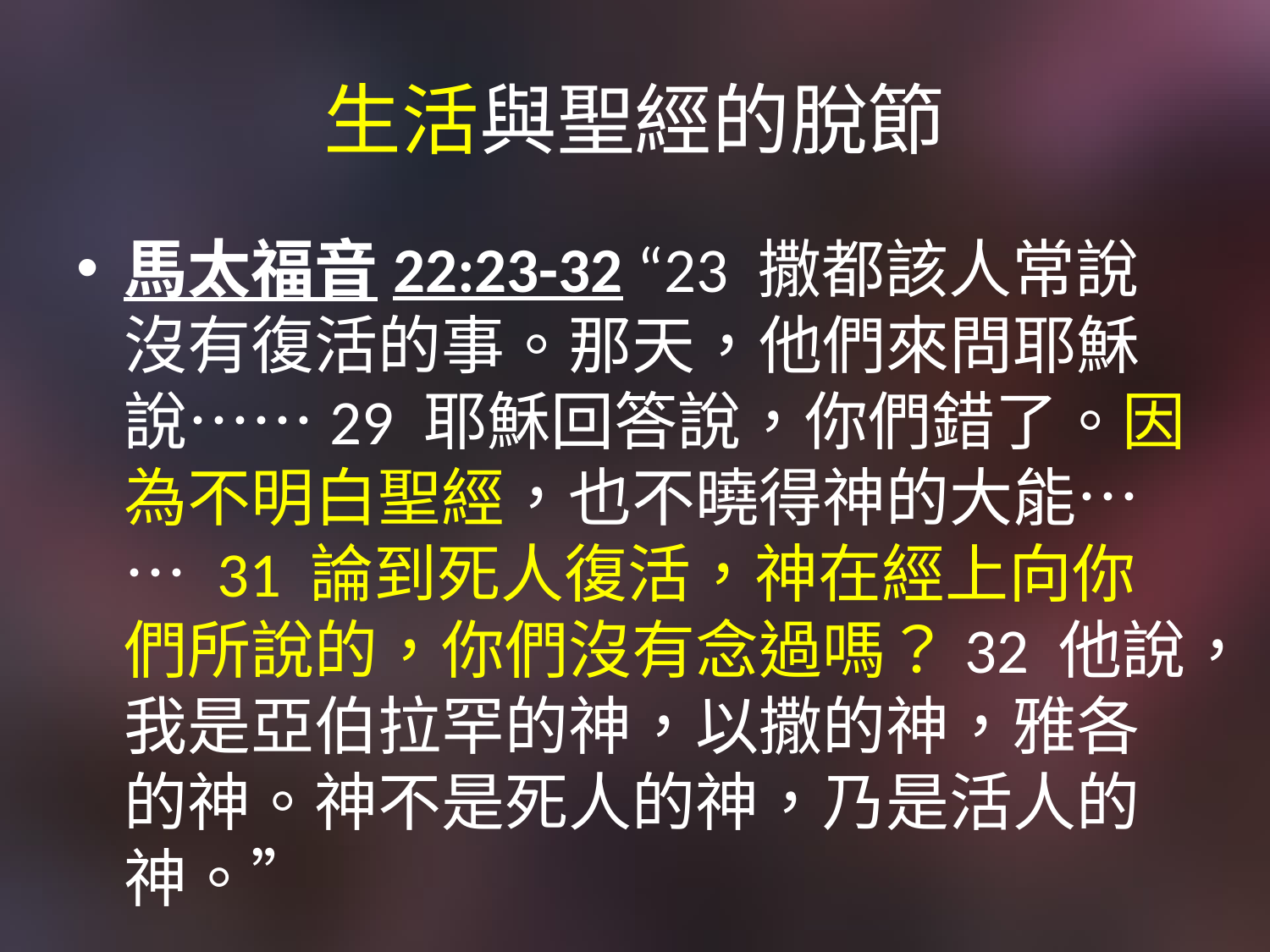

# 生活與聖經的脫節
馬太福音22:23-32 “23 撒都該人常說沒有復活的事。那天，他們來問耶穌說……29 耶穌回答說，你們錯了。因為不明白聖經，也不曉得神的大能…… 31 論到死人復活，神在經上向你們所說的，你們沒有念過嗎？32 他說，我是亞伯拉罕的神，以撒的神，雅各的神。神不是死人的神，乃是活人的神。”